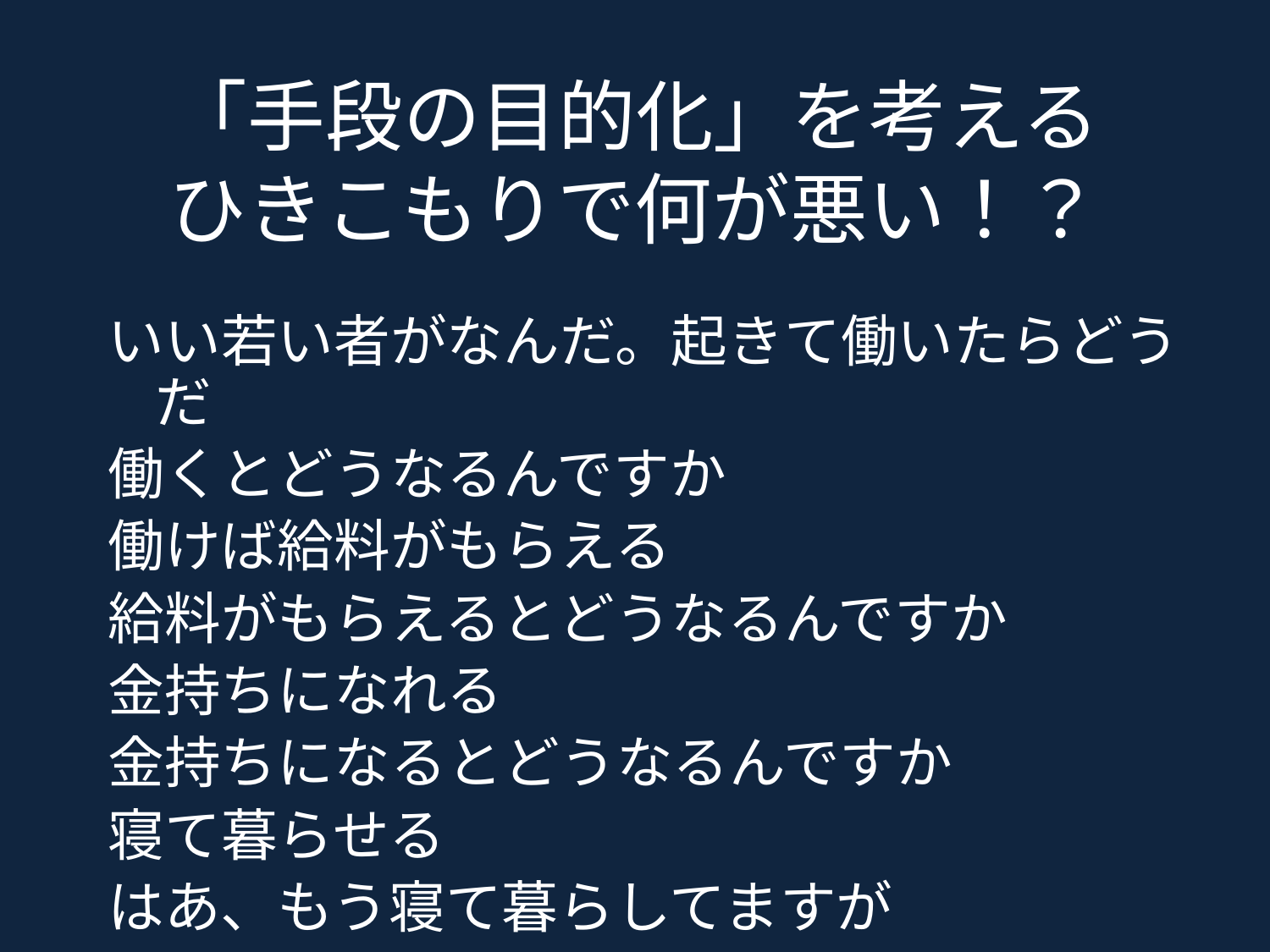

「手段の目的化」を考える
ひきこもりで何が悪い！？
いい若い者がなんだ。起きて働いたらどうだ
働くとどうなるんですか
働けば給料がもらえる
給料がもらえるとどうなるんですか
金持ちになれる
金持ちになるとどうなるんですか
寝て暮らせる
はあ、もう寝て暮らしてますが